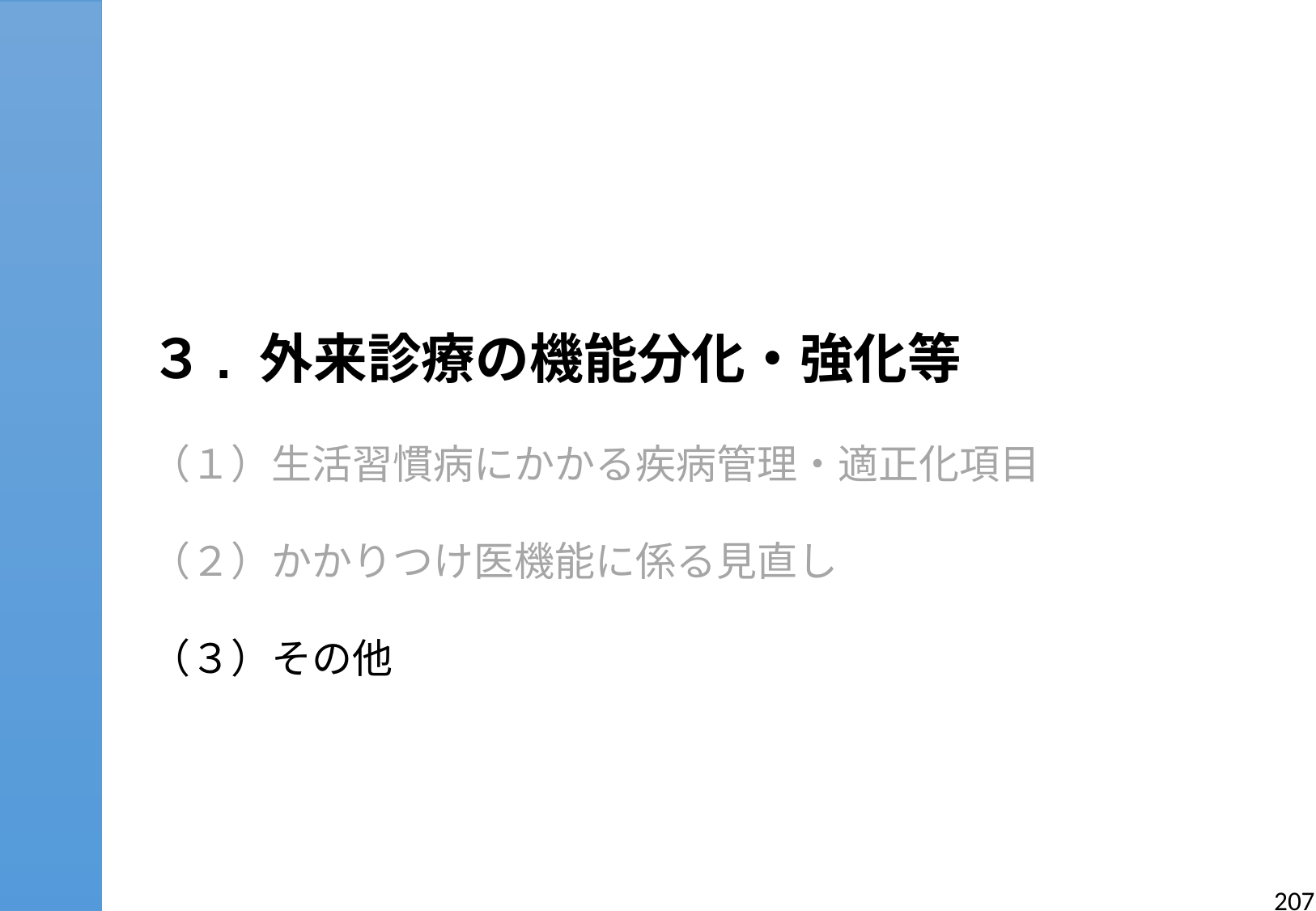

３. 外来診療の機能分化・強化等

（１）生活習慣病にかかる疾病管理・適正化項目

（２）かかりつけ医機能に係る見直し

（３）その他
207